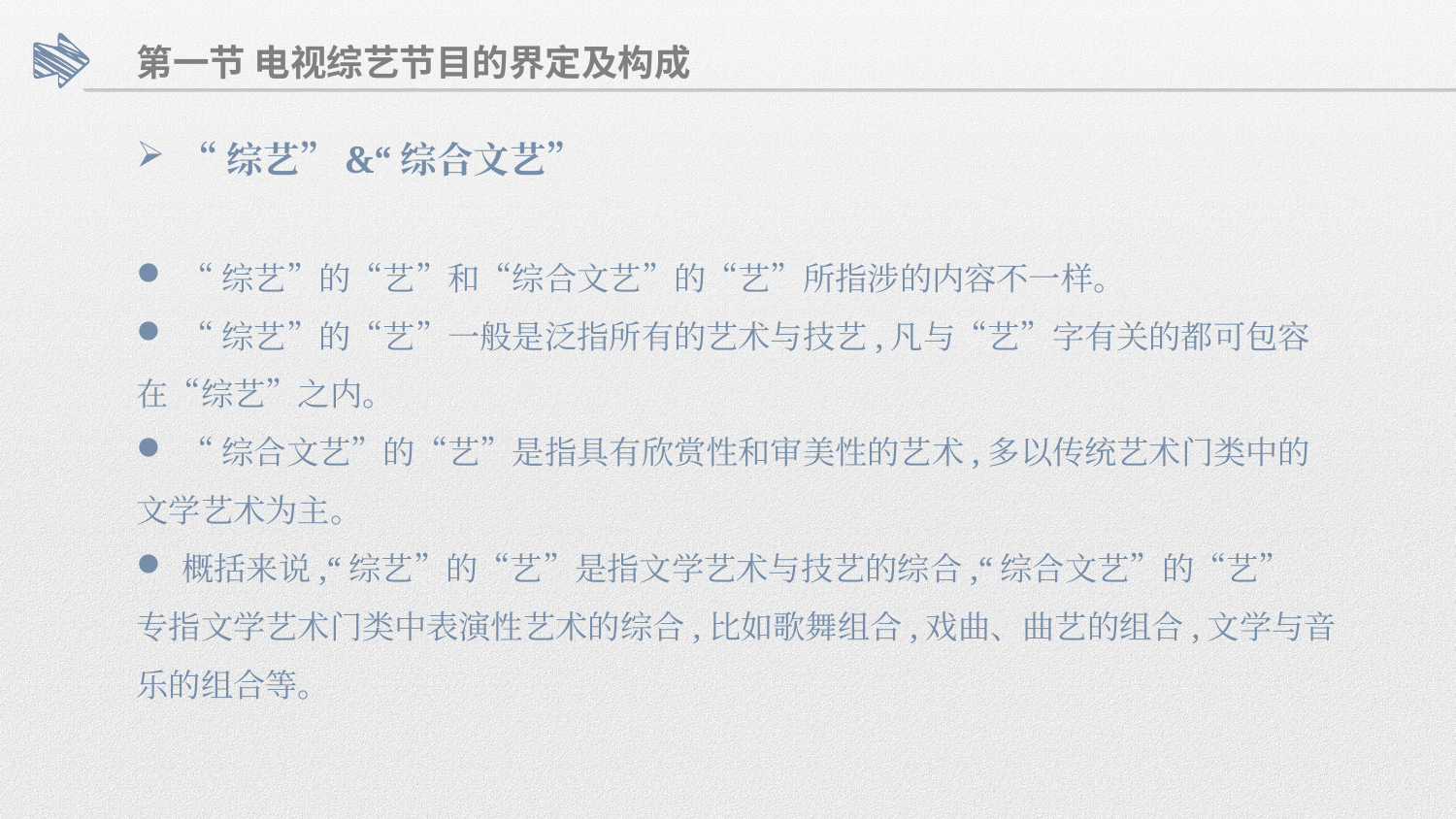

第一节 电视综艺节目的界定及构成
“综艺”&“综合文艺”

“综艺”的“艺”和“综合文艺”的“艺”所指涉的内容不一样。
“综艺”的“艺”一般是泛指所有的艺术与技艺,凡与“艺”字有关的都可包容
在“综艺”之内。
“综合文艺”的“艺”是指具有欣赏性和审美性的艺术,多以传统艺术门类中的
文学艺术为主。
概括来说,“综艺”的“艺”是指文学艺术与技艺的综合,“综合文艺”的“艺”
专指文学艺术门类中表演性艺术的综合,比如歌舞组合,戏曲、曲艺的组合,文学与音
乐的组合等。